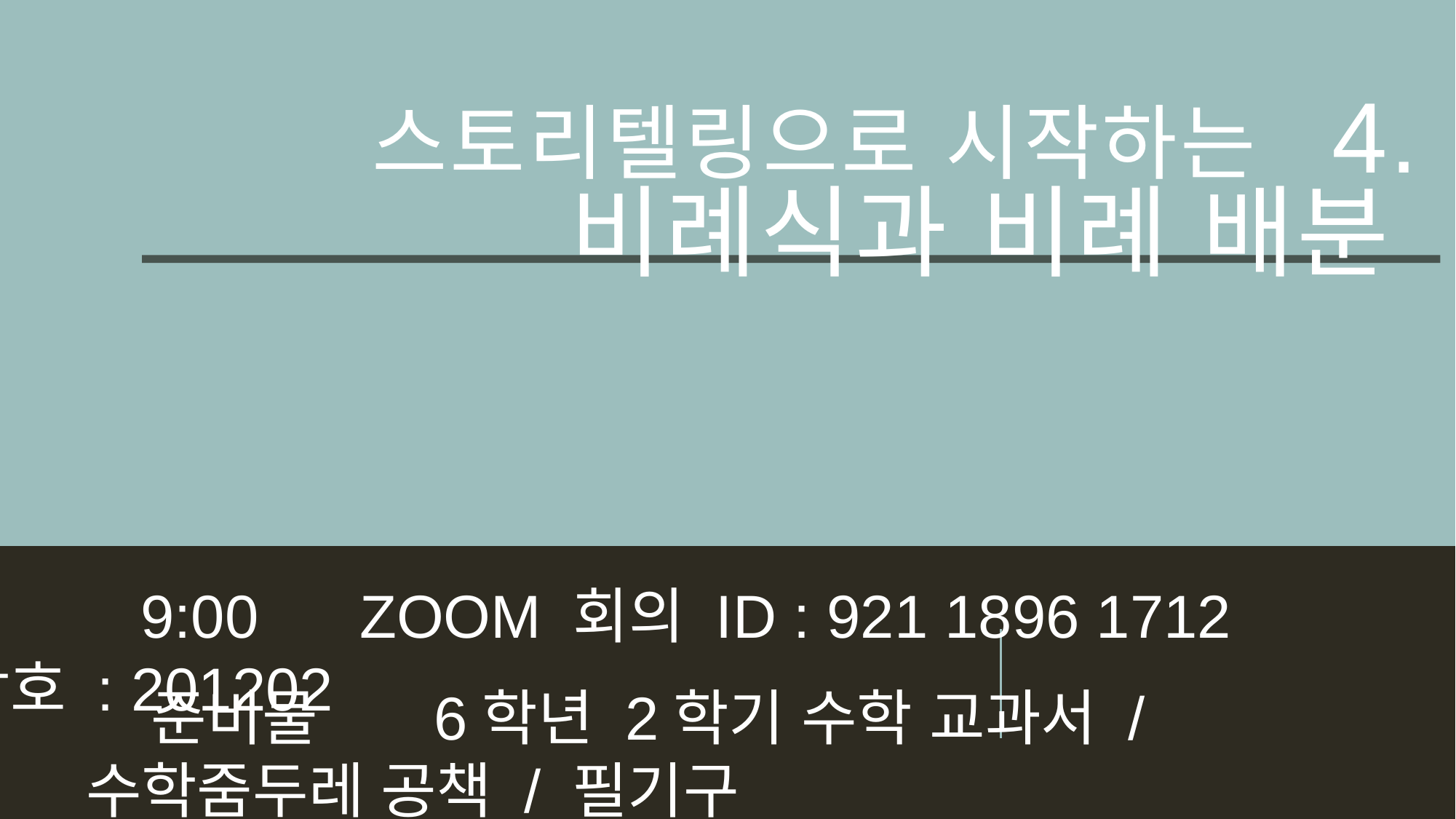

# 스토리텔링으로 시작하는  4. 비례식과 비례 배분

           9:00      ZOOM 회의 ID : 921 1896 1712     암호 : 201202
   준비물      6학년 2학기 수학 교과서 / 수학줌두레 공책 / 필기구